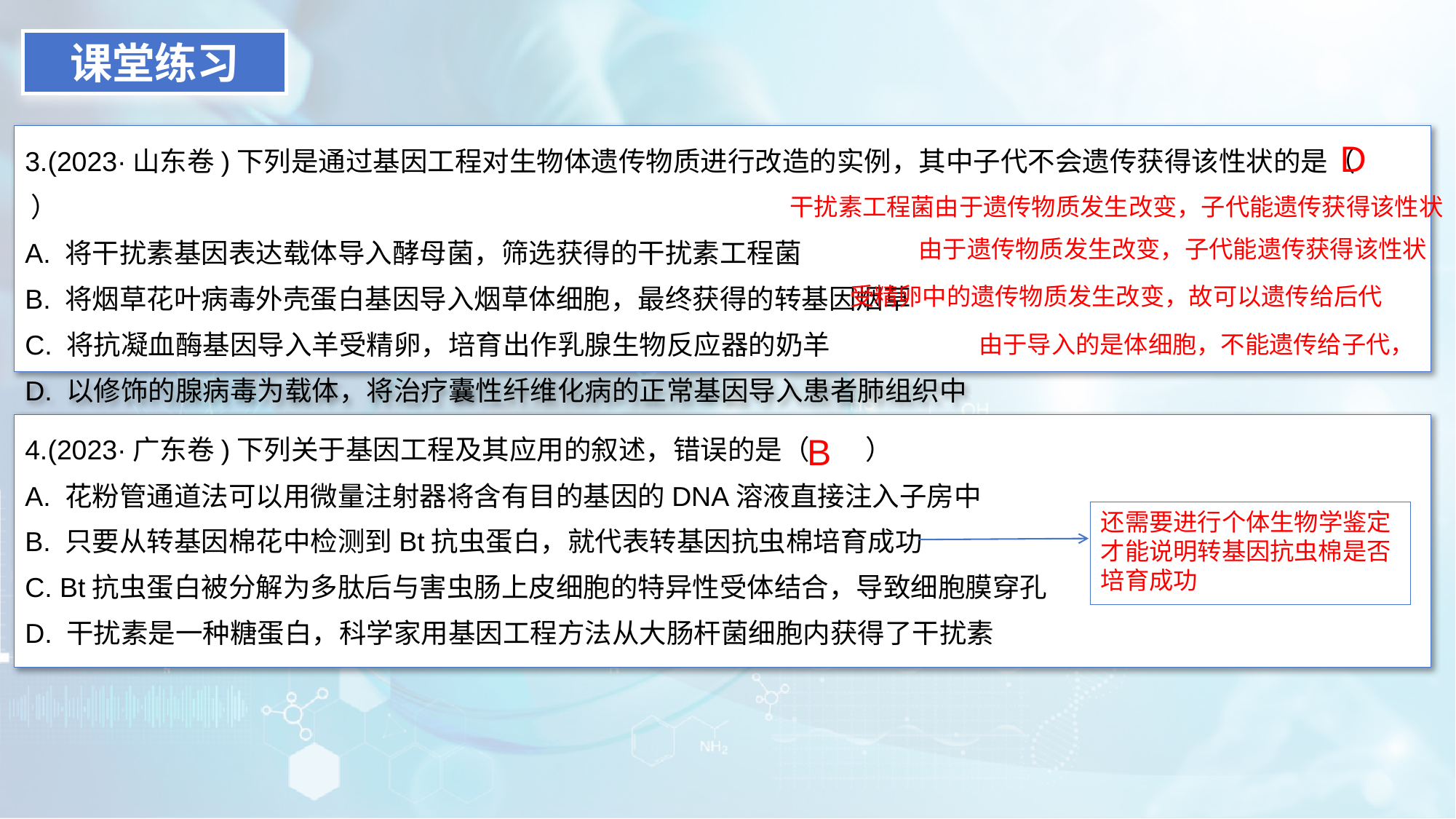

课堂练习
3.(2023·山东卷)下列是通过基因工程对生物体遗传物质进行改造的实例，其中子代不会遗传获得该性状的是（       ）
A. 将干扰素基因表达载体导入酵母菌，筛选获得的干扰素工程菌
B. 将烟草花叶病毒外壳蛋白基因导入烟草体细胞，最终获得的转基因烟草
C. 将抗凝血酶基因导入羊受精卵，培育出作乳腺生物反应器的奶羊
D. 以修饰的腺病毒为载体，将治疗囊性纤维化病的正常基因导入患者肺组织中
D
干扰素工程菌由于遗传物质发生改变，子代能遗传获得该性状
由于遗传物质发生改变，子代能遗传获得该性状
受精卵中的遗传物质发生改变，故可以遗传给后代
由于导入的是体细胞，不能遗传给子代，
4.(2023·广东卷)下列关于基因工程及其应用的叙述，错误的是（         ）
A. 花粉管通道法可以用微量注射器将含有目的基因的DNA溶液直接注入子房中
B. 只要从转基因棉花中检测到Bt抗虫蛋白，就代表转基因抗虫棉培育成功
C. Bt抗虫蛋白被分解为多肽后与害虫肠上皮细胞的特异性受体结合，导致细胞膜穿孔
D. 干扰素是一种糖蛋白，科学家用基因工程方法从大肠杆菌细胞内获得了干扰素
B
还需要进行个体生物学鉴定才能说明转基因抗虫棉是否培育成功